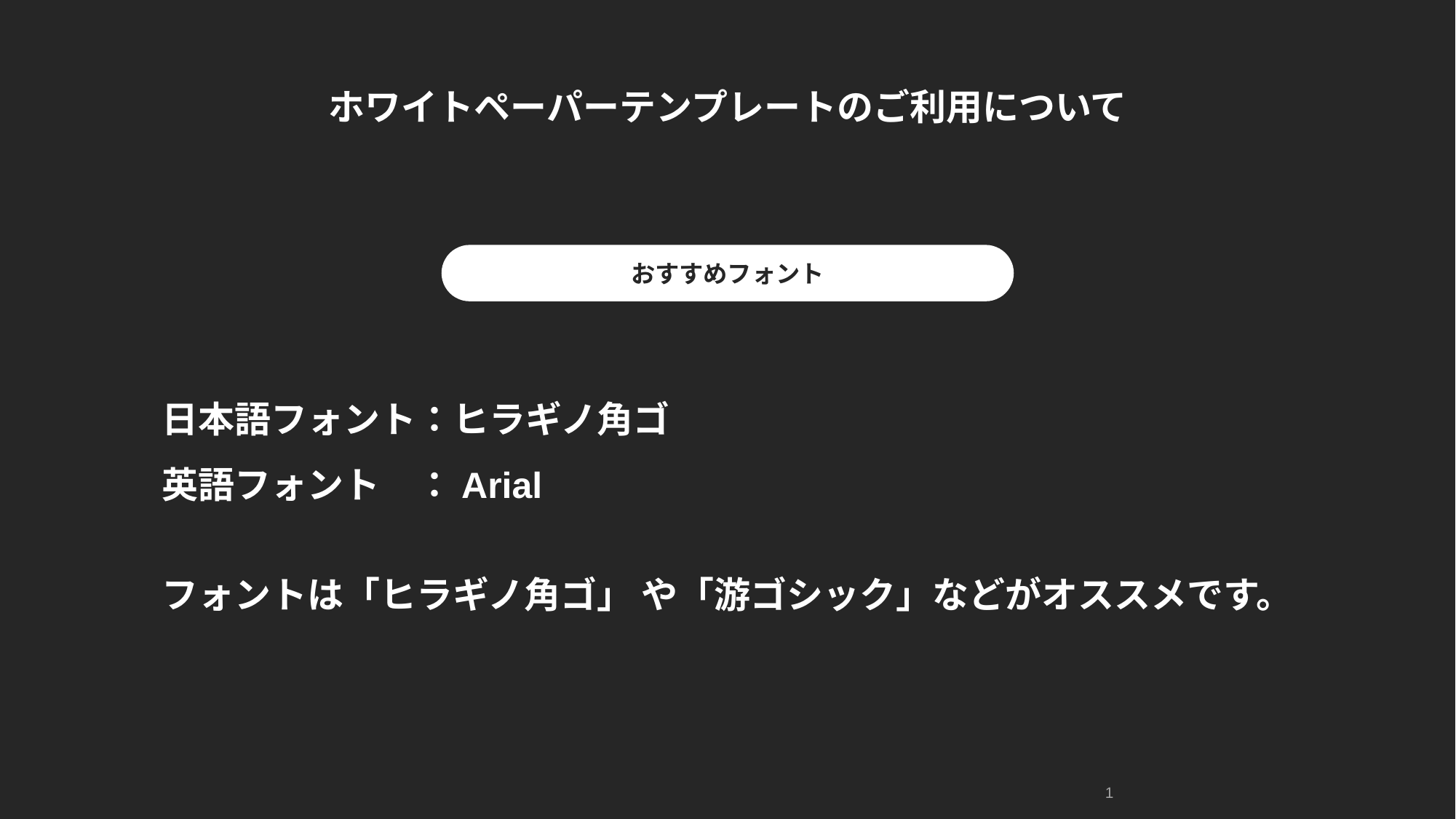

ホワイトペーパーテンプレートのご利用について
おすすめフォント
日本語フォント：ヒラギノ角ゴ
英語フォント　：Arial
フォントは「ヒラギノ角ゴ」 や「游ゴシック」などがオススメです。
1